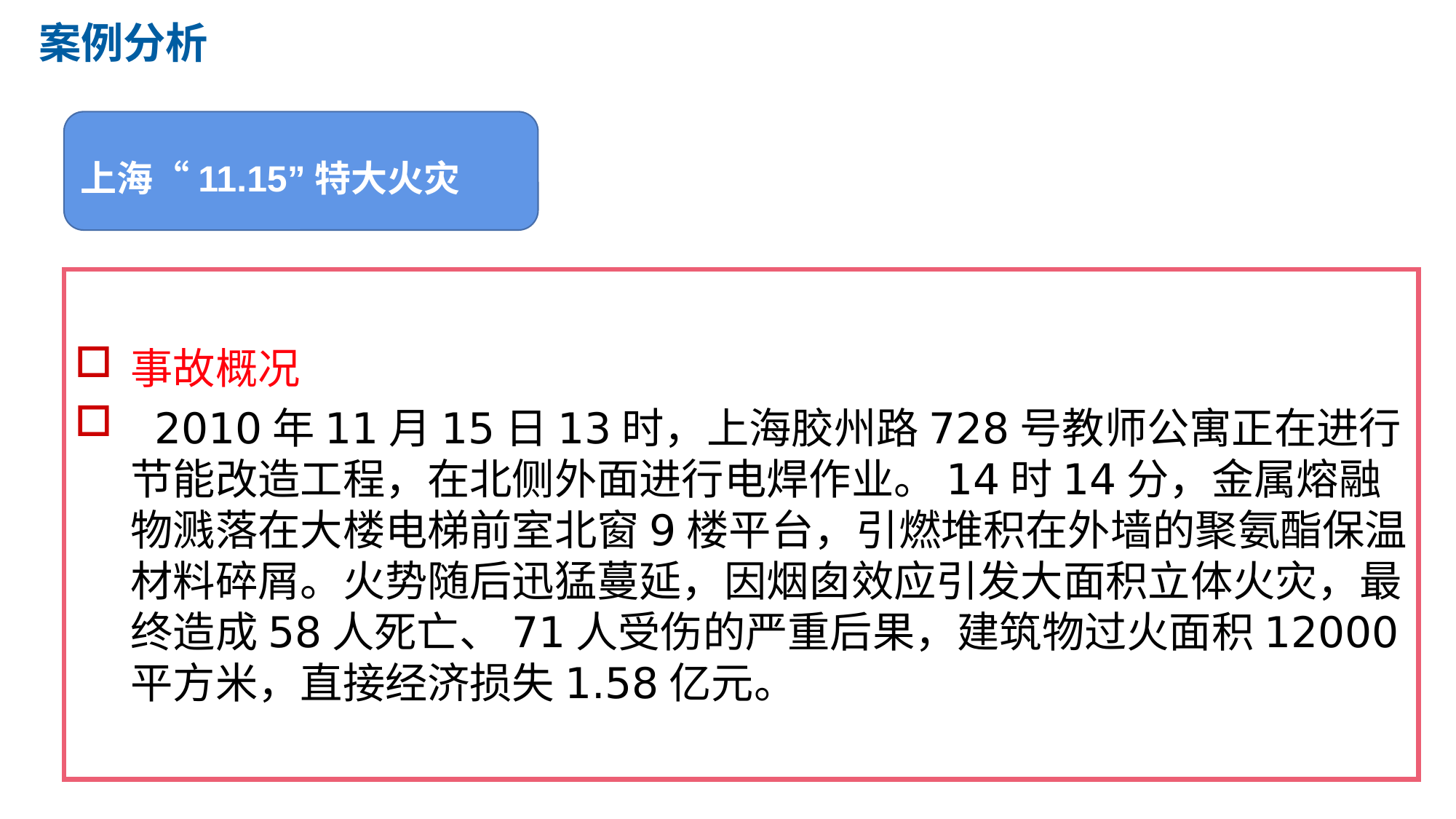

案例分析
上海“11.15”特大火灾
事故概况
  2010年11月15日13时，上海胶州路728号教师公寓正在进行节能改造工程，在北侧外面进行电焊作业。14时14分，金属熔融物溅落在大楼电梯前室北窗9楼平台，引燃堆积在外墙的聚氨酯保温材料碎屑。火势随后迅猛蔓延，因烟囱效应引发大面积立体火灾，最终造成58人死亡、71人受伤的严重后果，建筑物过火面积12000平方米，直接经济损失1.58亿元。